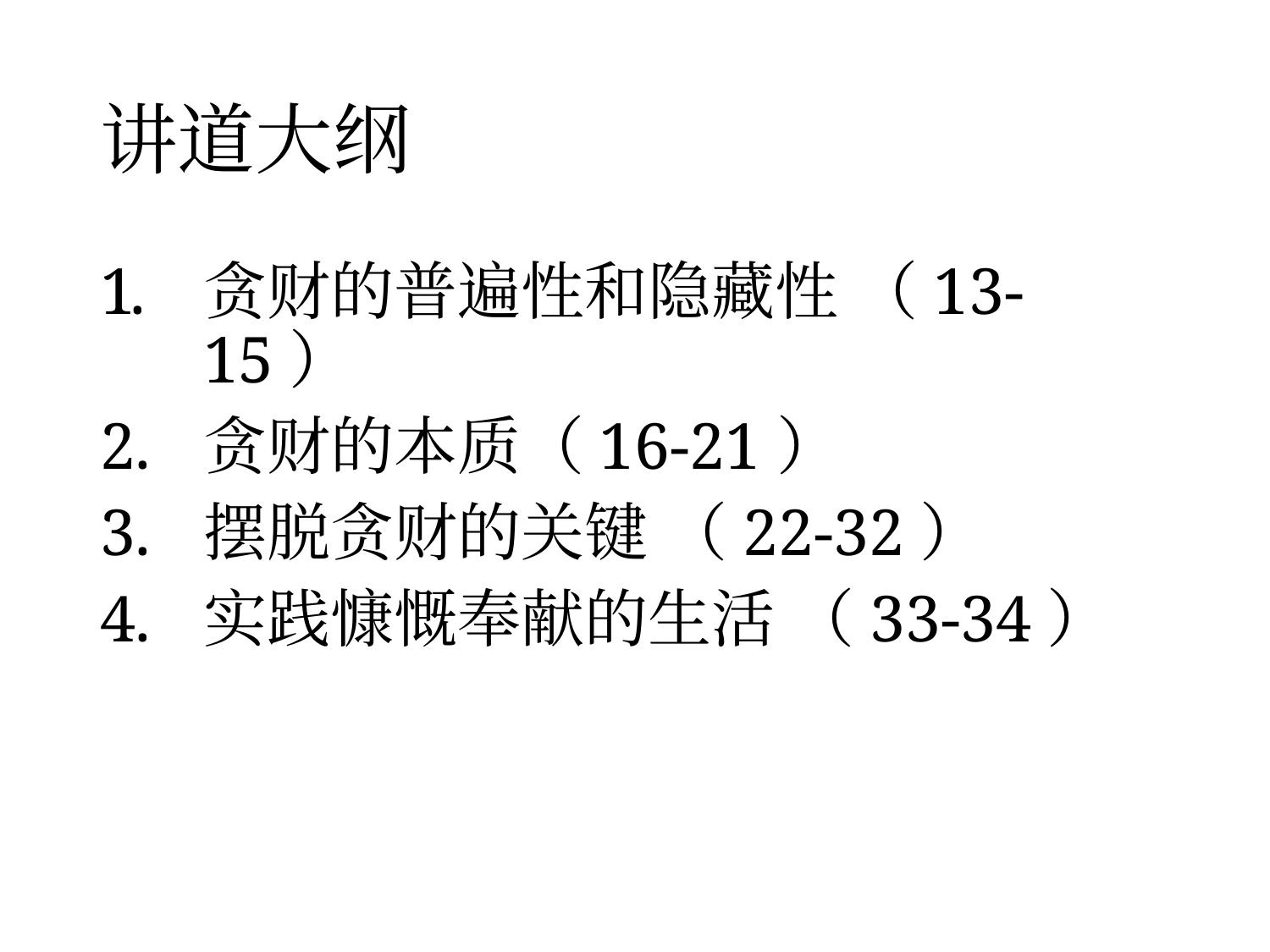

# 讲道大纲
贪财的普遍性和隐藏性 （13-15）
贪财的本质（16-21）
摆脱贪财的关键 （22-32）
实践慷慨奉献的生活 （33-34）